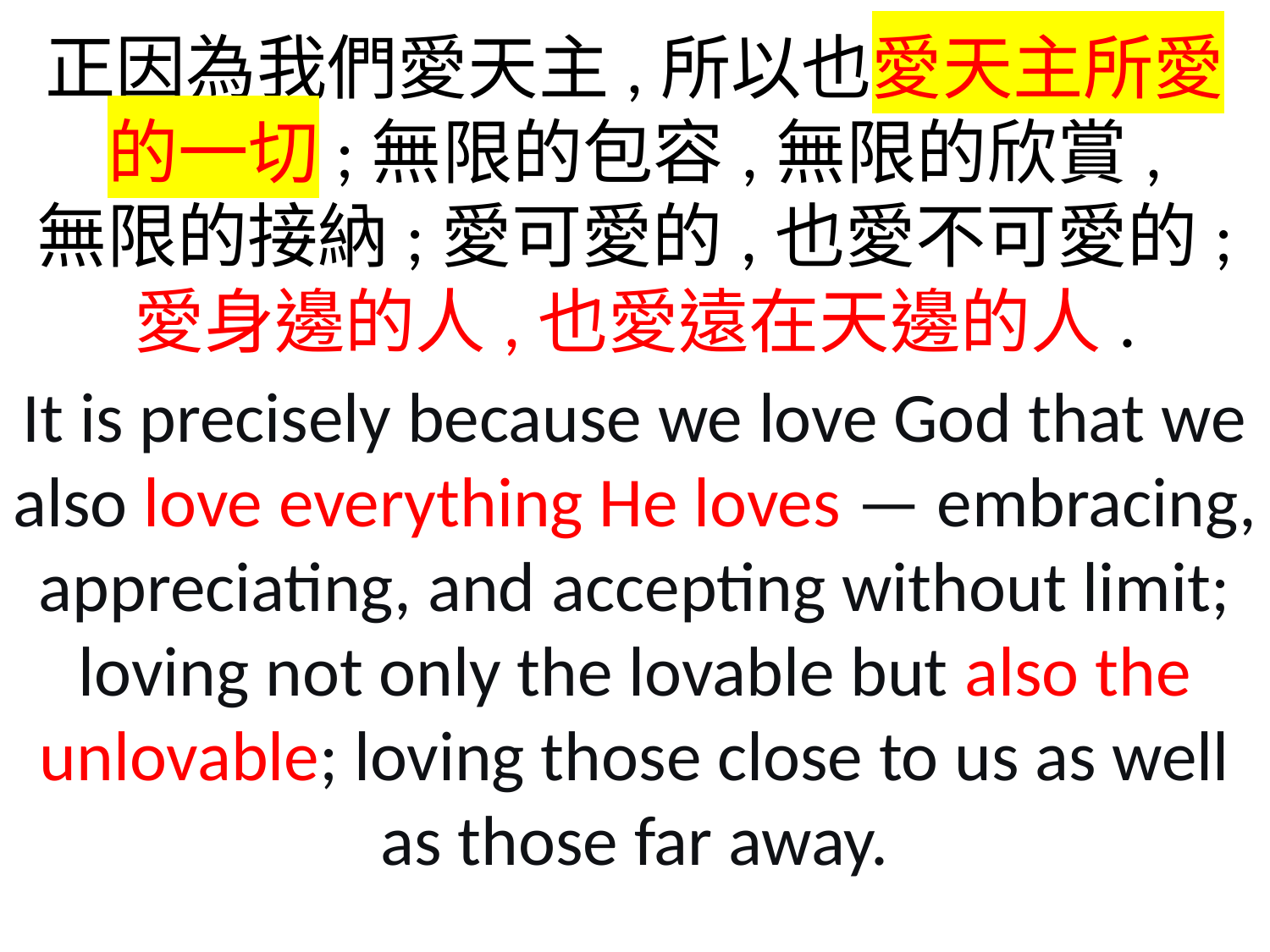

正因為我們愛天主,所以也愛天主所愛的一切;無限的包容,無限的欣賞,
無限的接納;愛可愛的,也愛不可愛的;
愛身邊的人,也愛遠在天邊的人.
It is precisely because we love God that we also love everything He loves — embracing, appreciating, and accepting without limit; loving not only the lovable but also the unlovable; loving those close to us as well as those far away.